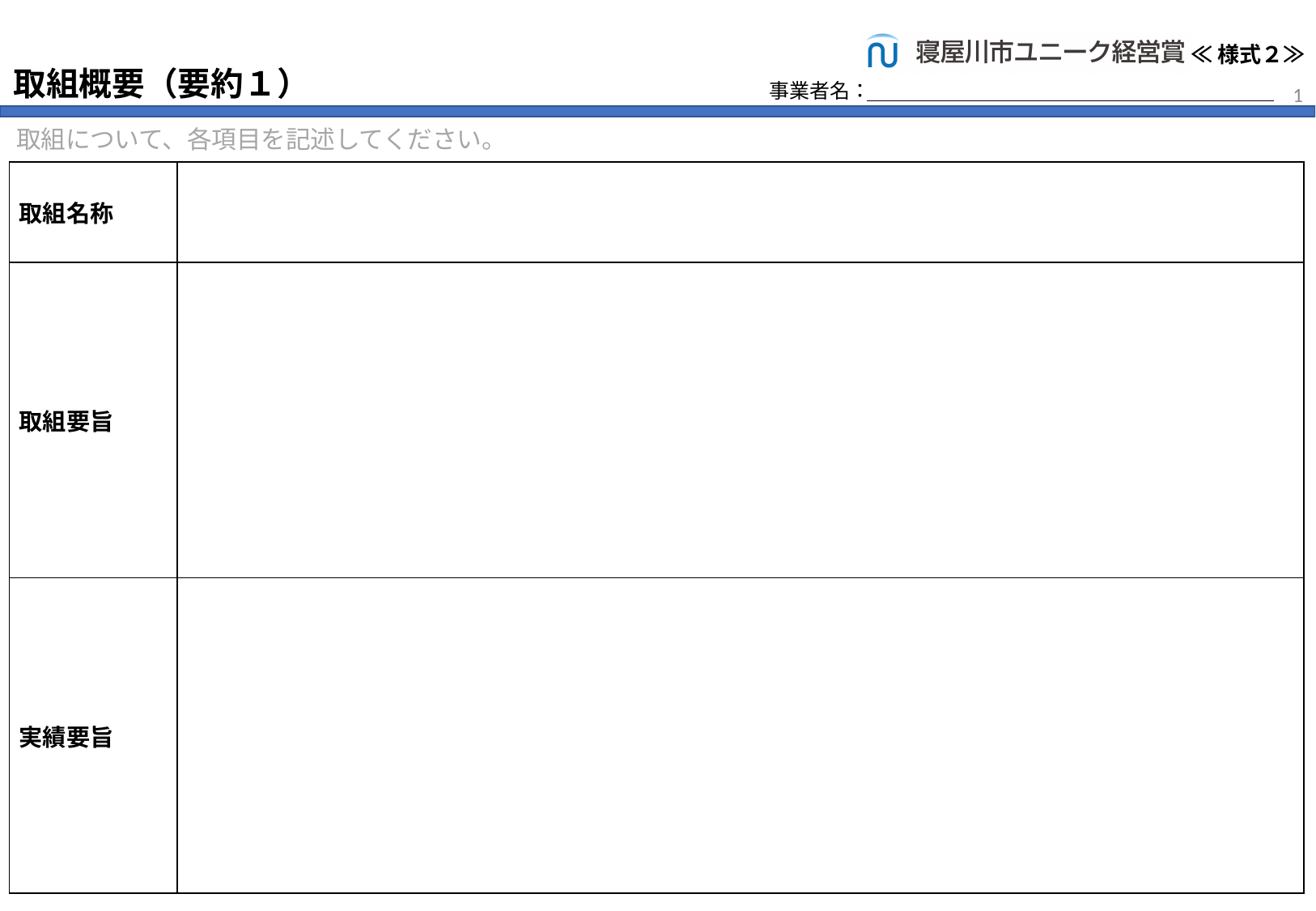

取組概要（要約１）
1
事業者名：
取組について、各項目を記述してください。
| 取組名称 |  |
| --- | --- |
| 取組要旨 |  |
| 実績要旨 |  |